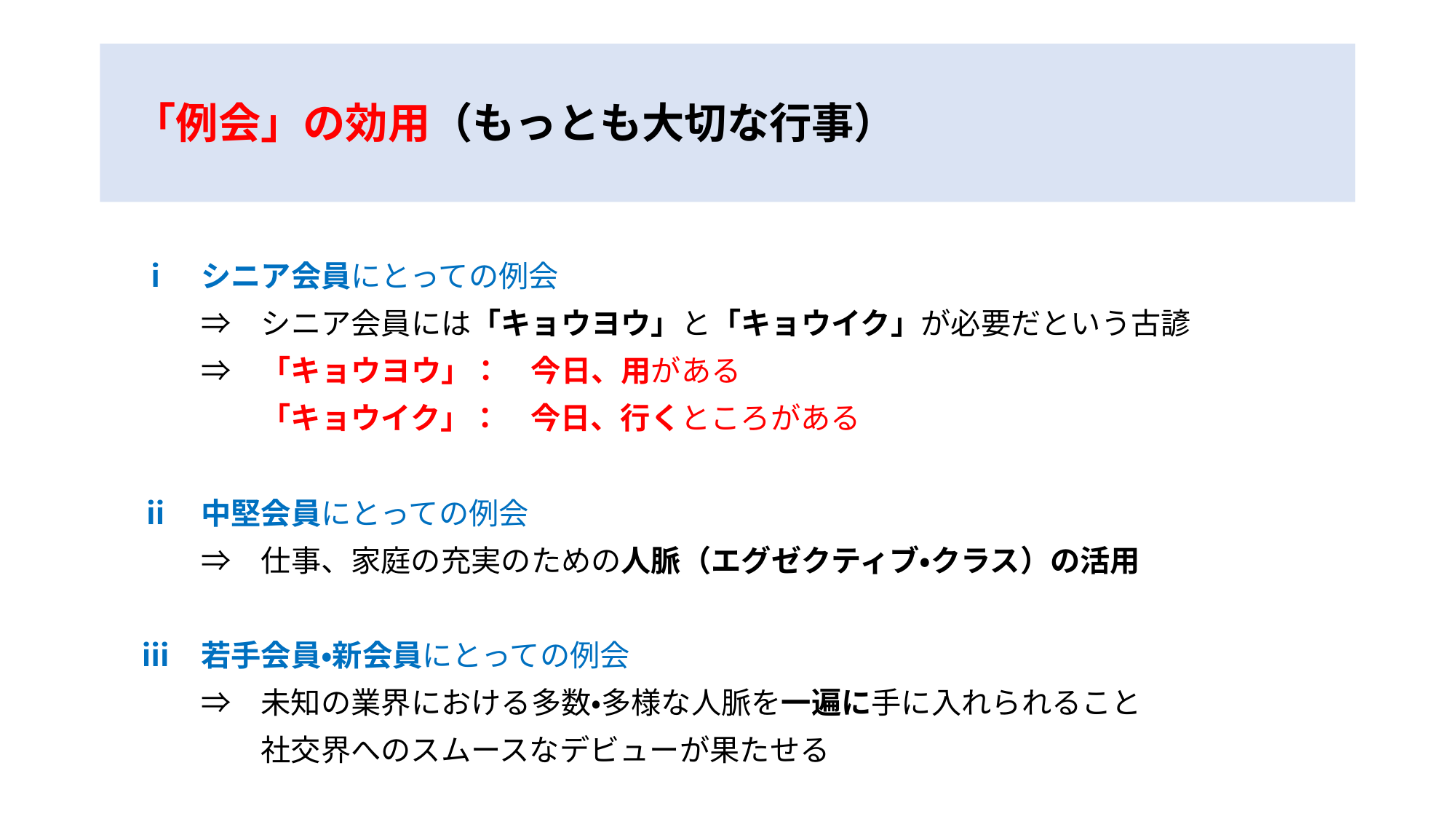

# 「例会」の効用（もっとも大切な行事）
　ⅰ　シニア会員にとっての例会
　　　⇒　シニア会員には「キョウヨウ」と「キョウイク」が必要だという古諺
　　　⇒　「キョウヨウ」：　今日、用がある
　　　　　「キョウイク」：　今日、行くところがある

　ⅱ　中堅会員にとっての例会
　　　⇒　仕事、家庭の充実のための人脈（エグゼクティブ・クラス）の活用

　ⅲ　若手会員・新会員にとっての例会
　　　⇒　未知の業界における多数・多様な人脈を一遍に手に入れられること
　　　　　社交界へのスムースなデビューが果たせる